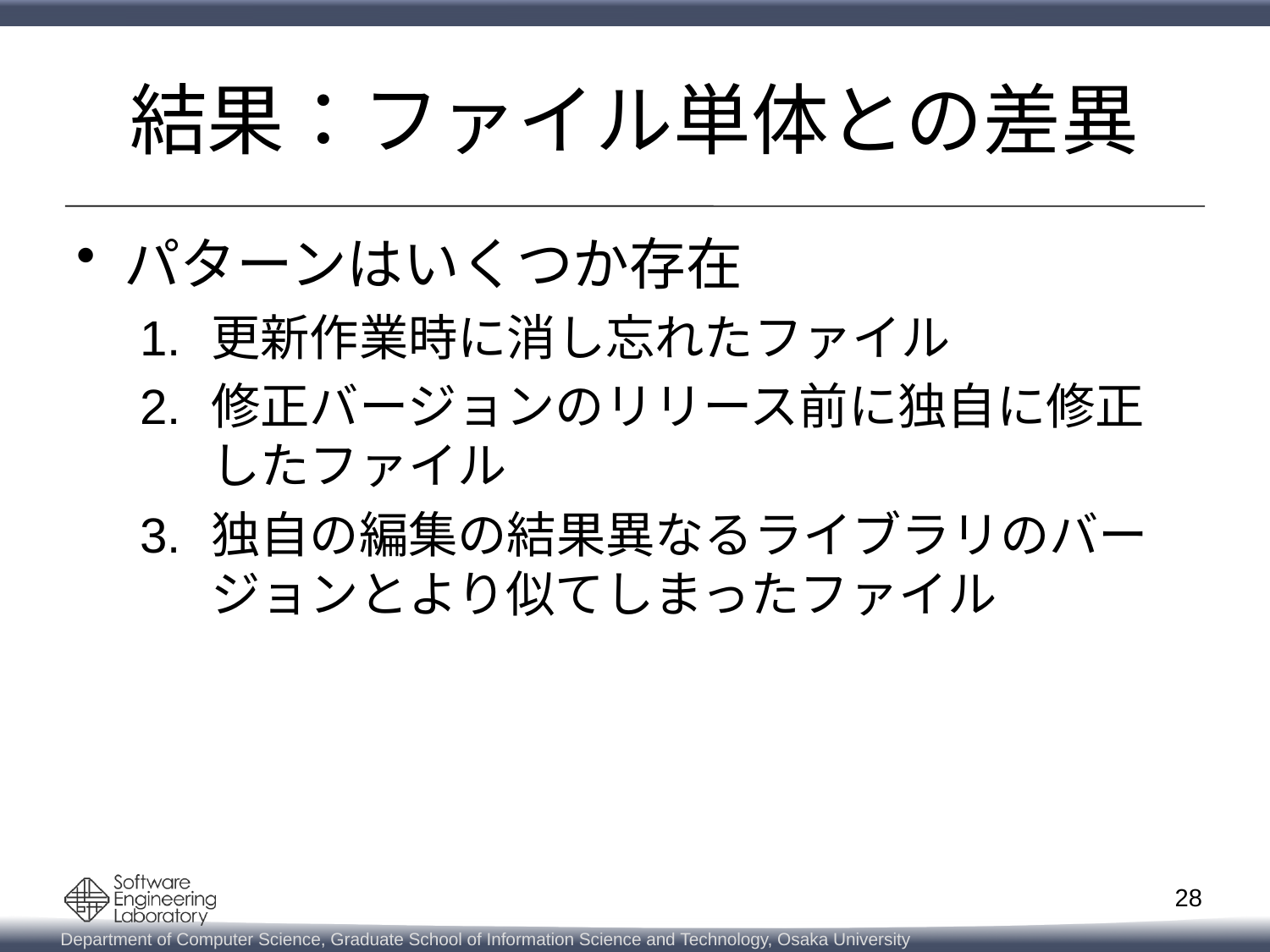

# 結果：ファイル単体との差異
パターンはいくつか存在
更新作業時に消し忘れたファイル
修正バージョンのリリース前に独自に修正したファイル
独自の編集の結果異なるライブラリのバージョンとより似てしまったファイル
28